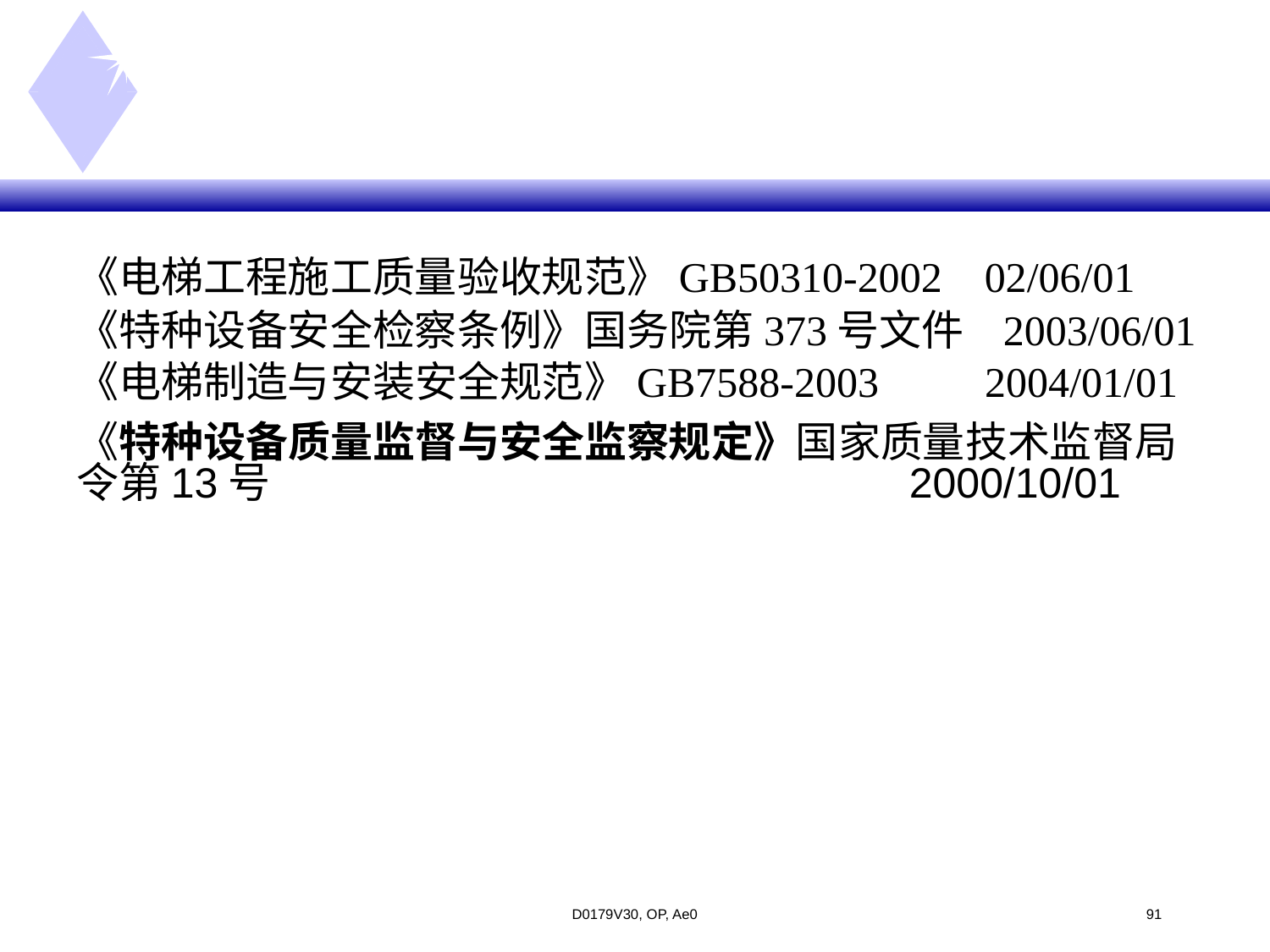

#
《电梯工程施工质量验收规范》GB50310-2002    02/06/01
《特种设备安全检察条例》国务院第373号文件   2003/06/01
《电梯制造与安装安全规范》GB7588-2003          2004/01/01
《特种设备质量监督与安全监察规定》国家质量技术监督局令第13号                                                                  2000/10/01
D0179V30, OP, Ae0
91